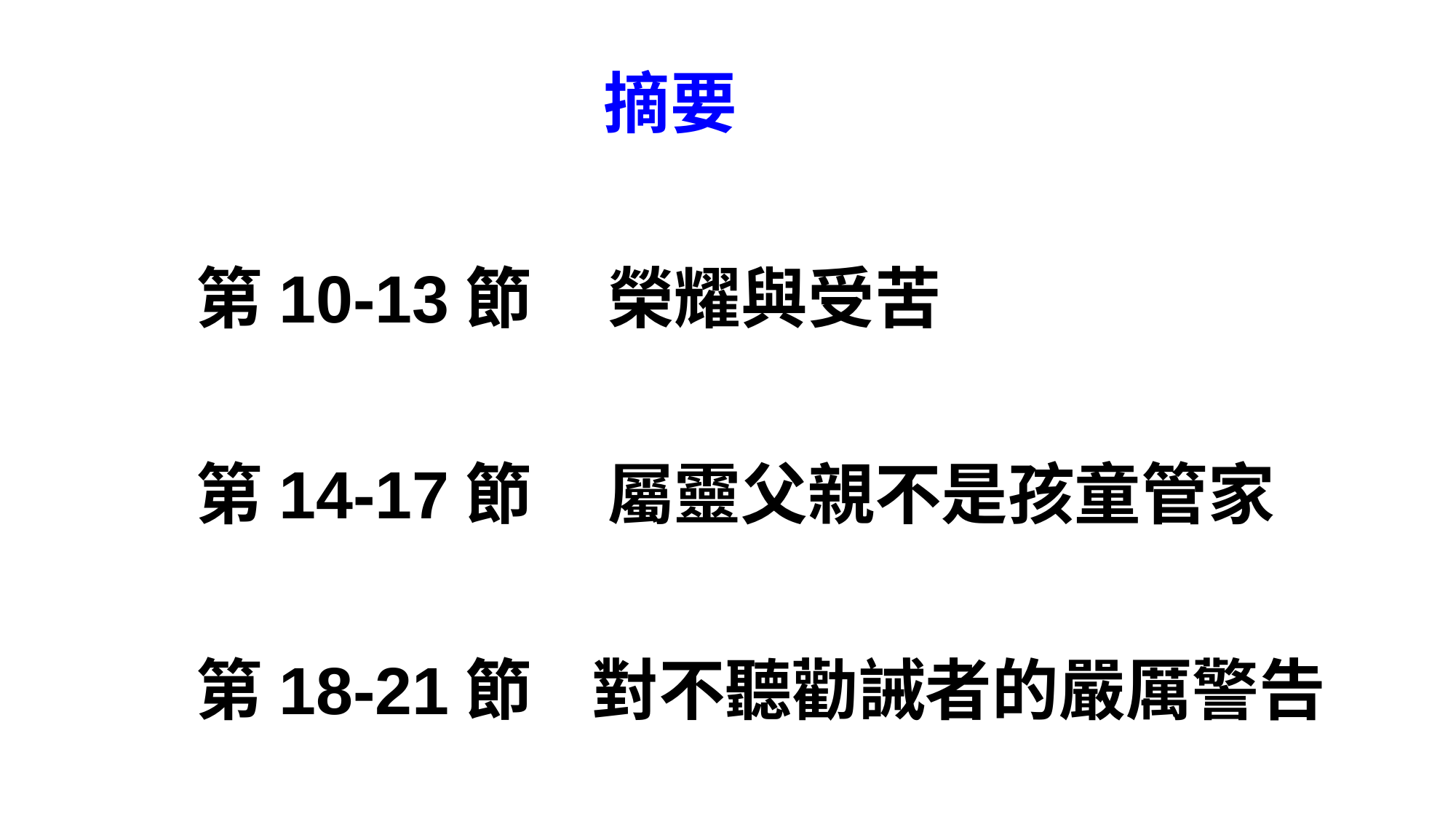

摘要

       第10-13節     榮耀與受苦

       第14-17節     屬靈父親不是孩童管家

       第18-21節    對不聽勸誡者的嚴厲警告